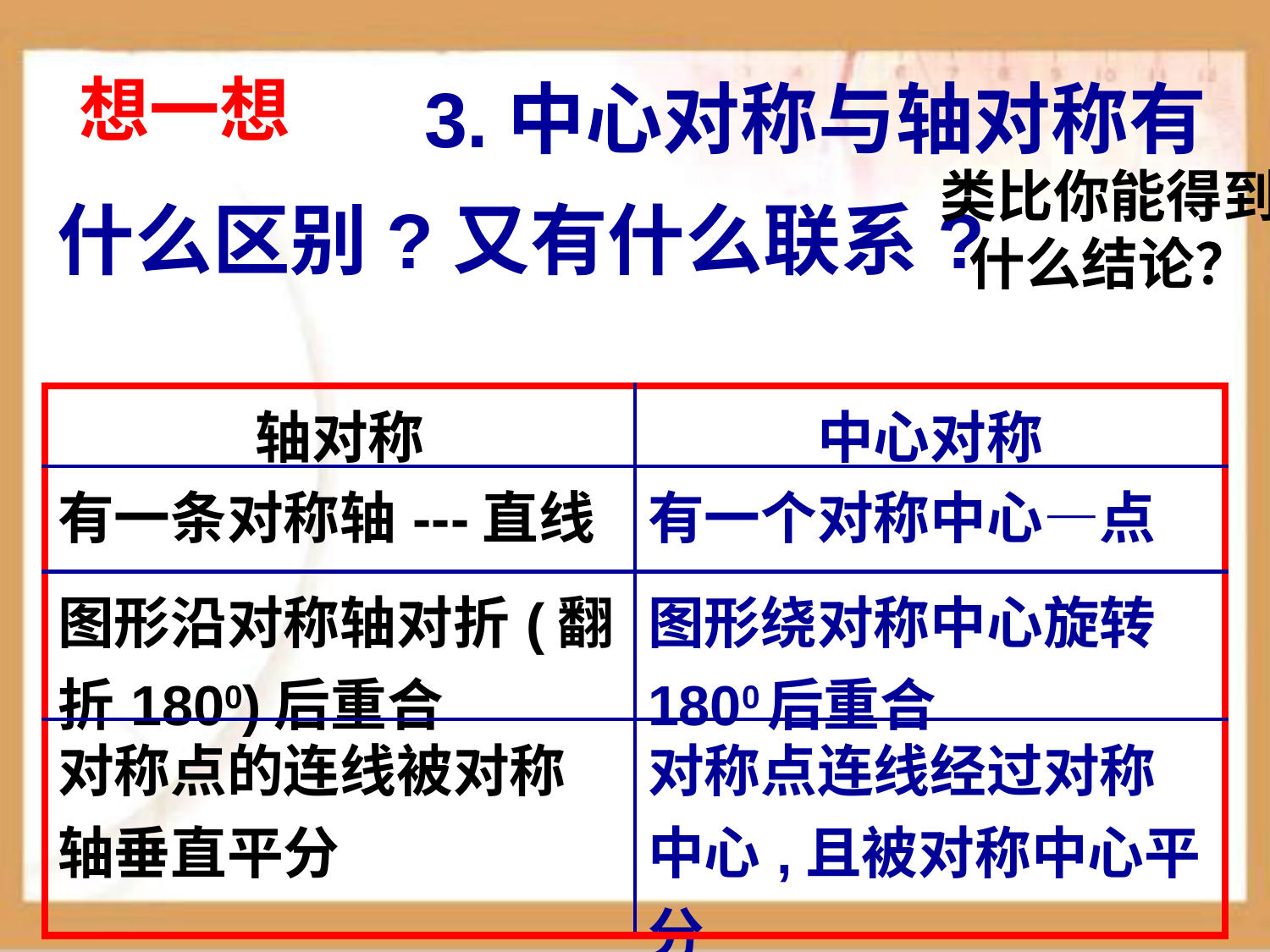

3.中心对称与轴对称有什么区别?又有什么联系?
想一想
类比你能得到什么结论？
| 轴对称 | 中心对称 |
| --- | --- |
| 有一条对称轴---直线 | 有一个对称中心—点 |
| 图形沿对称轴对折(翻折1800)后重合 | 图形绕对称中心旋转1800后重合 |
| 对称点的连线被对称轴垂直平分 | 对称点连线经过对称中心,且被对称中心平分 |